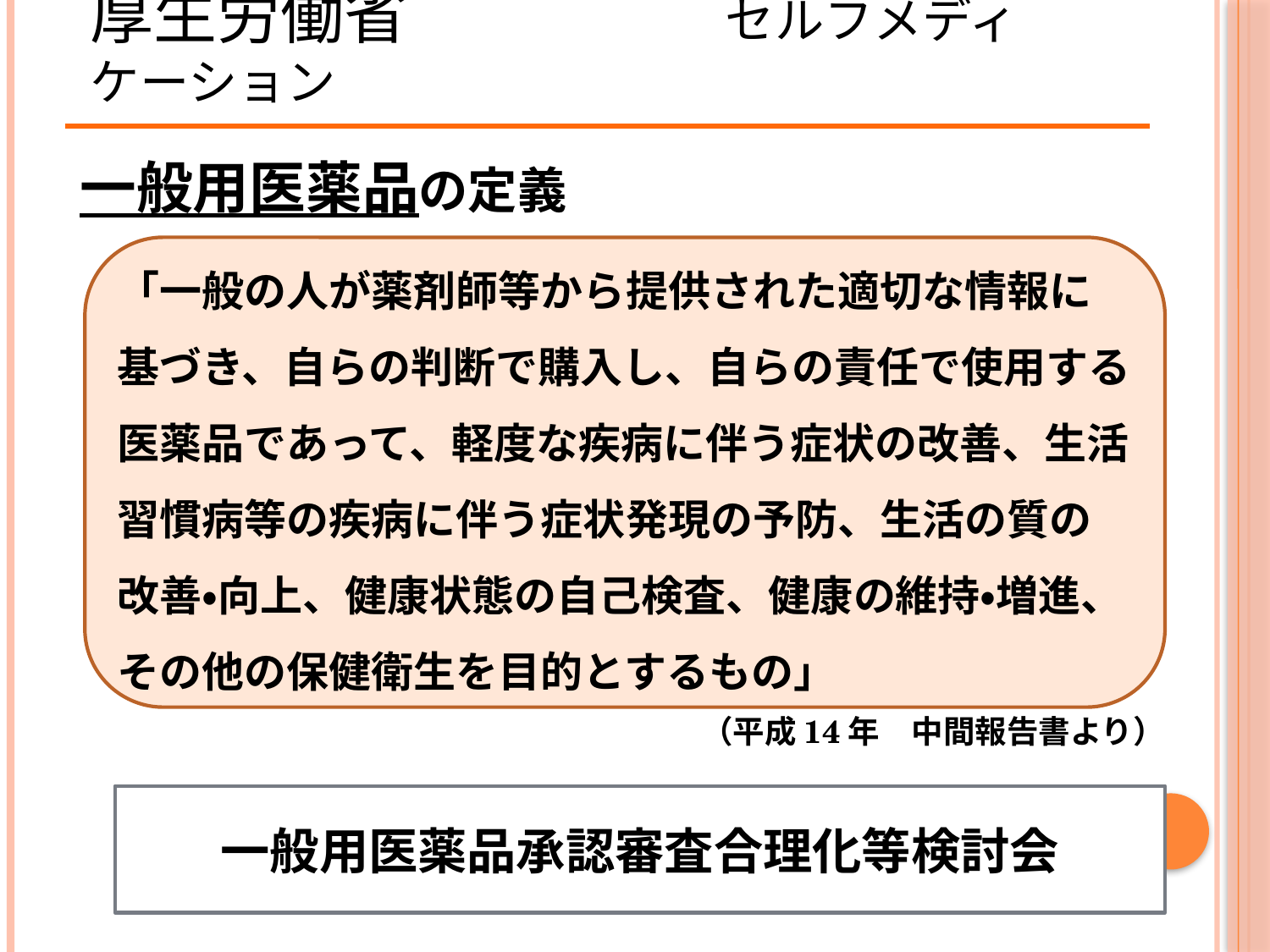

# 厚生労働省　　　　　セルフメディケーション
一般用医薬品の定義
「一般の人が薬剤師等から提供された適切な情報に基づき、自らの判断で購入し、自らの責任で使用する医薬品であって、軽度な疾病に伴う症状の改善、生活習慣病等の疾病に伴う症状発現の予防、生活の質の改善・向上、健康状態の自己検査、健康の維持・増進、その他の保健衛生を目的とするもの」

（平成14年　中間報告書より）
一般用医薬品承認審査合理化等検討会